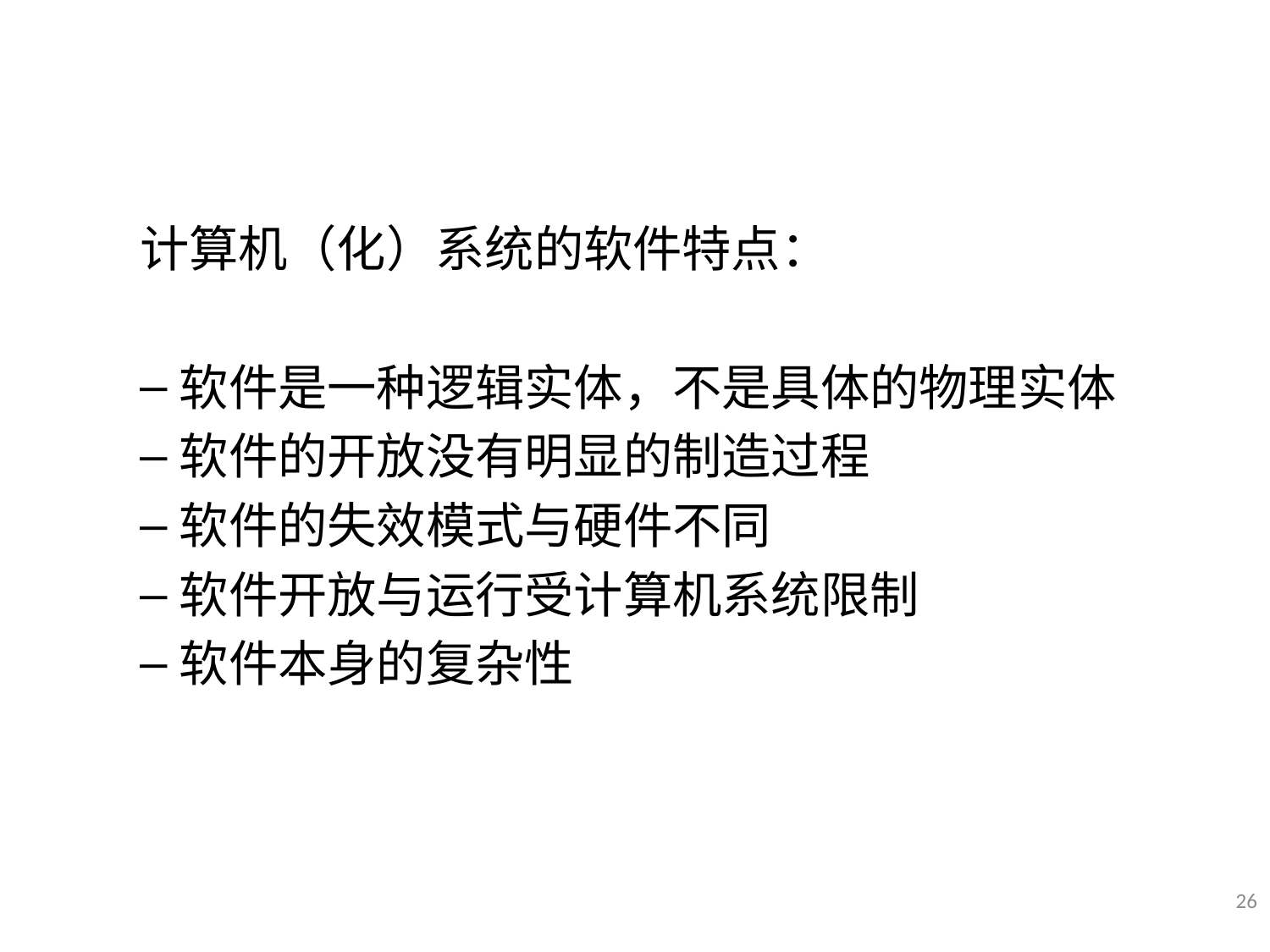

#
计算机（化）系统的软件特点：

软件是一种逻辑实体，不是具体的物理实体
软件的开放没有明显的制造过程
软件的失效模式与硬件不同
软件开放与运行受计算机系统限制
软件本身的复杂性

26